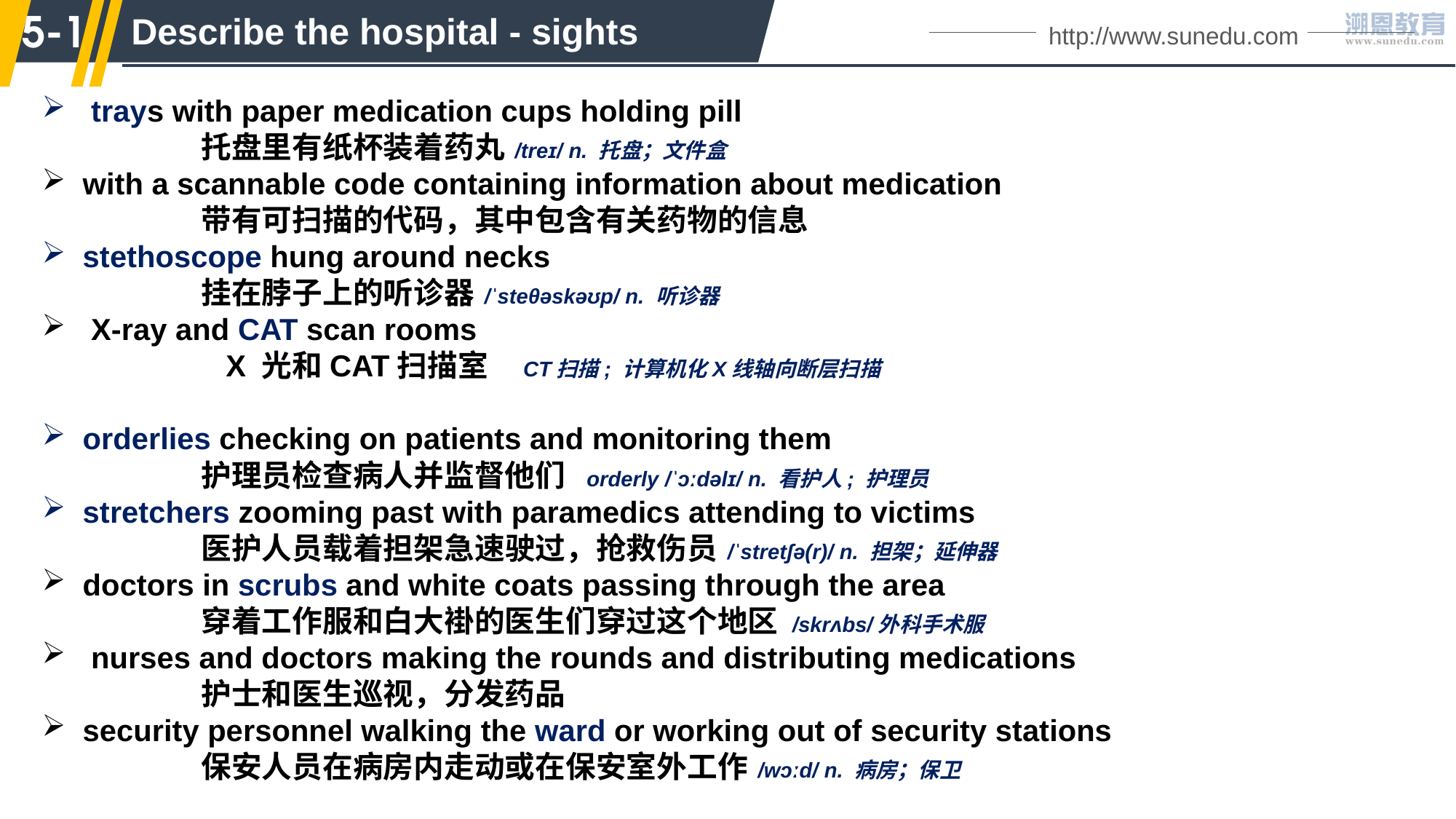

5-1

Describe the hospital - sights
http://www.sunedu.com
 trays with paper medication cups holding pill
                      托盘里有纸杯装着药丸 /treɪ/ n. 托盘；文件盒
with a scannable code containing information about medication
                      带有可扫描的代码，其中包含有关药物的信息
stethoscope hung around necks
                      挂在脖子上的听诊器 /ˈsteθəskəʊp/ n. 听诊器
 X-ray and CAT scan rooms
                      X 光和CAT扫描室    CT扫描; 计算机化X线轴向断层扫描

orderlies checking on patients and monitoring them
                      护理员检查病人并监督他们  orderly /ˈɔːdəlɪ/ n. 看护人; 护理员
stretchers zooming past with paramedics attending to victims
                      医护人员载着担架急速驶过，抢救伤员 /ˈstretʃə(r)/ n. 担架；延伸器
doctors in scrubs and white coats passing through the area
                      穿着工作服和白大褂的医生们穿过这个地区 /skrʌbs/外科手术服
 nurses and doctors making the rounds and distributing medications
                      护士和医生巡视，分发药品
security personnel walking the ward or working out of security stations
                      保安人员在病房内走动或在保安室外工作 /wɔːd/ n. 病房；保卫